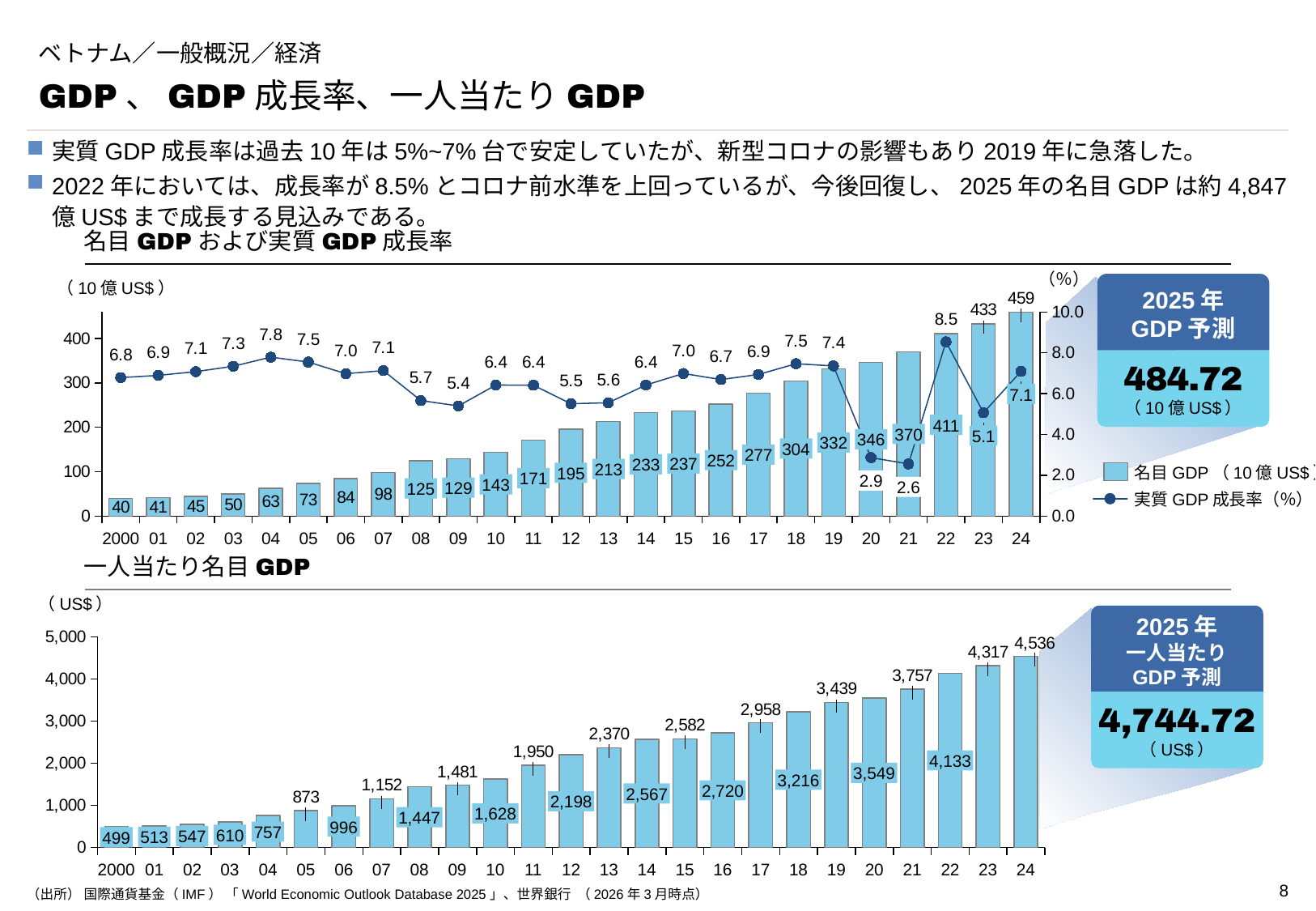

# ベトナム／一般概況／経済
GDP、GDP成長率、一人当たりGDP
実質GDP成長率は過去10年は5%~7%台で安定していたが、新型コロナの影響もあり2019年に急落した。
2022年においては、成長率が8.5%とコロナ前水準を上回っているが、今後回復し、2025年の名目GDPは約4,847億US$まで成長する見込みである。
名目GDPおよび実質GDP成長率
（％）

### Chart

| Category |  |  |
|---|---|---|
2025年
GDP予測

（10億US$）
484.72
（10億US$）
7.1
411
370
5.1
346
332
304
277
252
237
233
213
名目GDP（10億US$）
195

171
2.9
143
2.6
129
125
実質GDP成長率（％）

2000
01
02
03
04
05
06
07
08
09
10
11
12
13
14
15
16
17
18
19
20
21
22
23
24
一人当たり名目GDP
（US$）
2025年
一人当たり
GDP予測

### Chart

| Category |  |
|---|---|
4,744.72
（US$）
4,133
3,549
3,216
2,720
2,567
2,198
1,628
1,447
996
757
610
547
513
499
2000
01
02
03
04
05
06
07
08
09
10
11
12
13
14
15
16
17
18
19
20
21
22
23
24
（出所） 国際通貨基金（IMF） 「World Economic Outlook Database 2025」、世界銀行  （2026年3月時点）